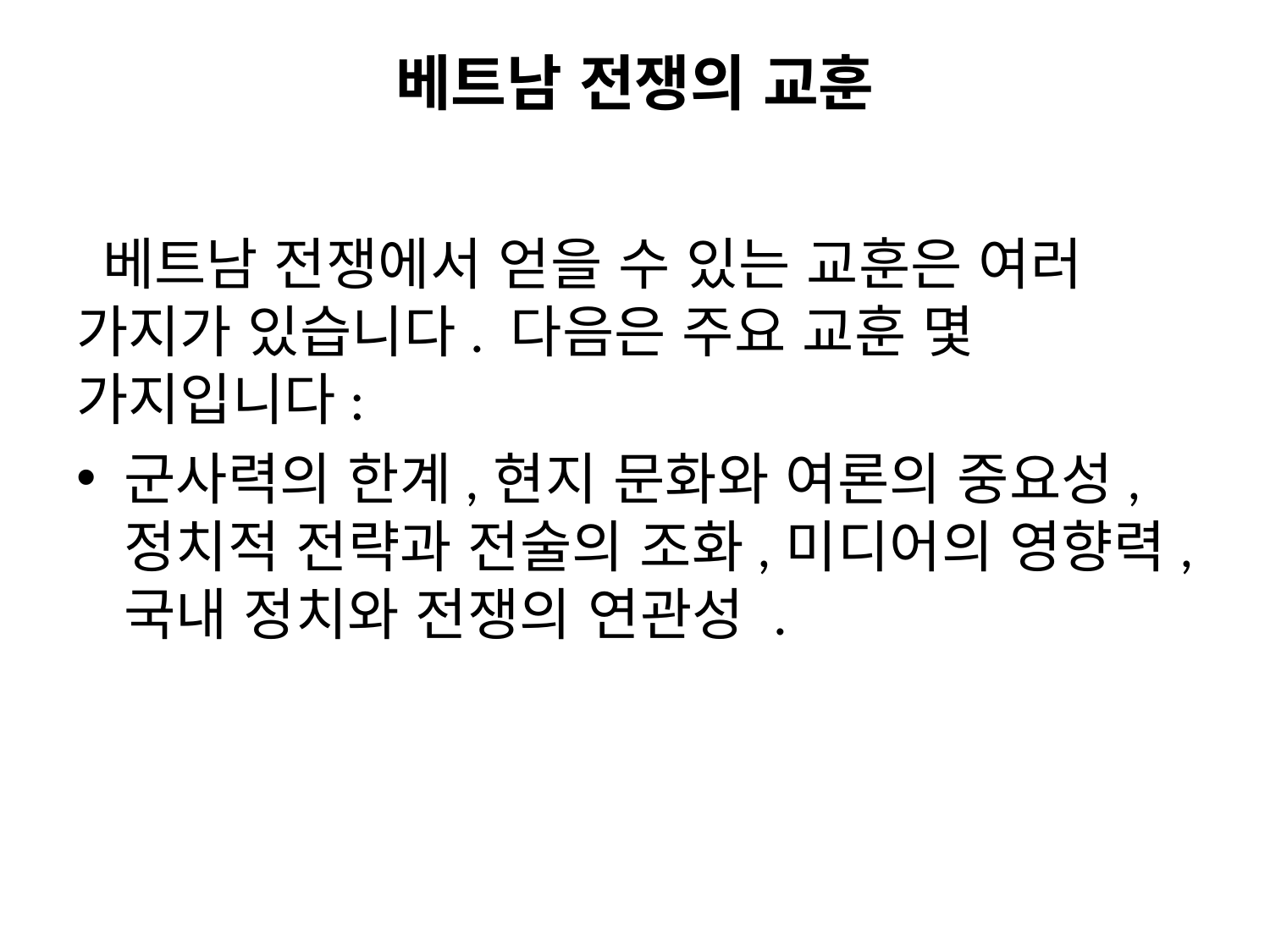

# 베트남 전쟁의 교훈
 베트남 전쟁에서 얻을 수 있는 교훈은 여러 가지가 있습니다. 다음은 주요 교훈 몇 가지입니다:
군사력의 한계,현지 문화와 여론의 중요성,정치적 전략과 전술의 조화,미디어의 영향력, 국내 정치와 전쟁의 연관성 .